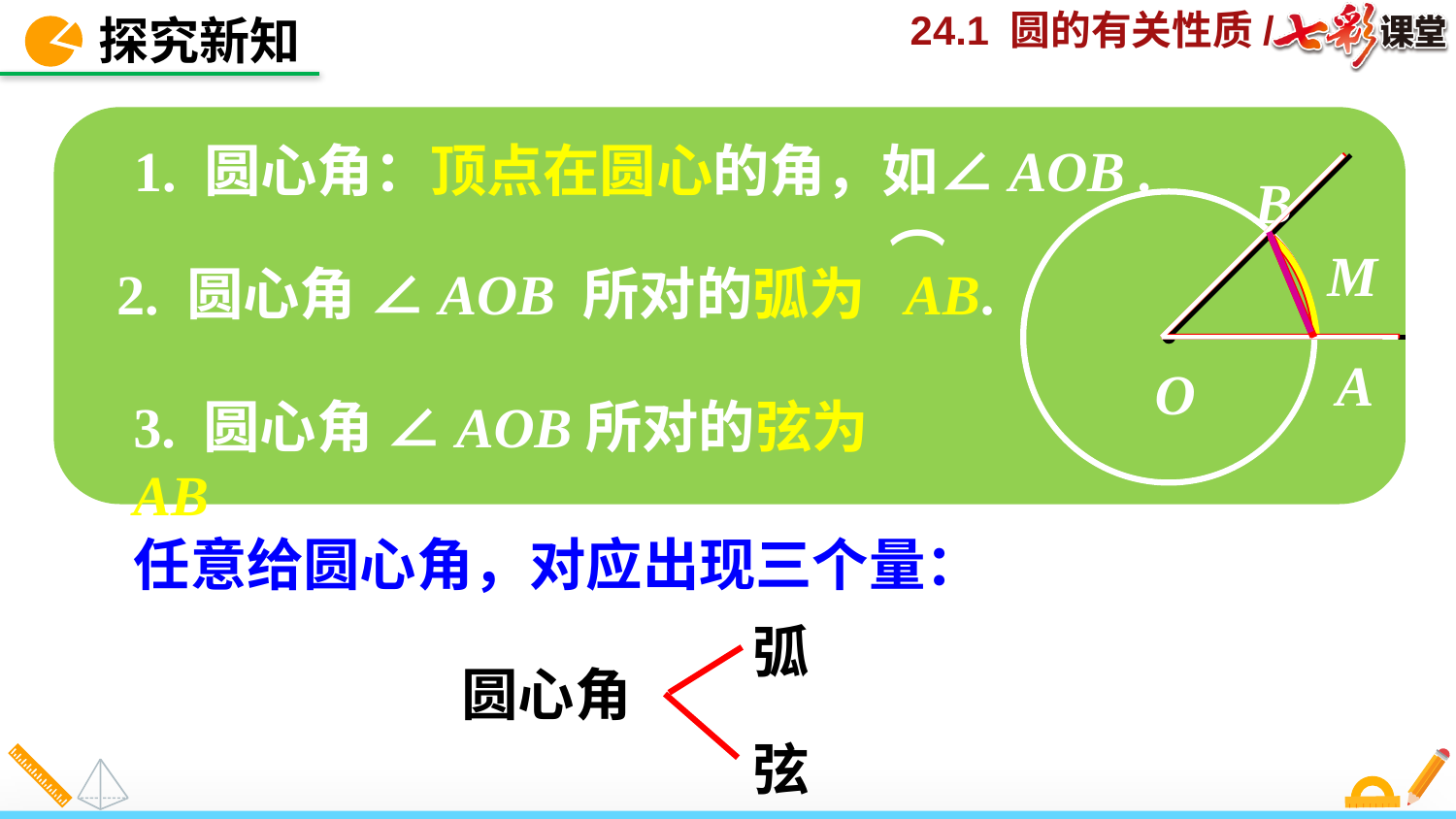

探究新知

1. 圆心角：顶点在圆心的角，如∠AOB .

B

O
⌒
  2. 圆心角 ∠AOB 所对的弧为  AB.

M

A
3. 圆心角 ∠AOB所对的弦为AB.
任意给圆心角，对应出现三个量：
弧

圆心角

弦